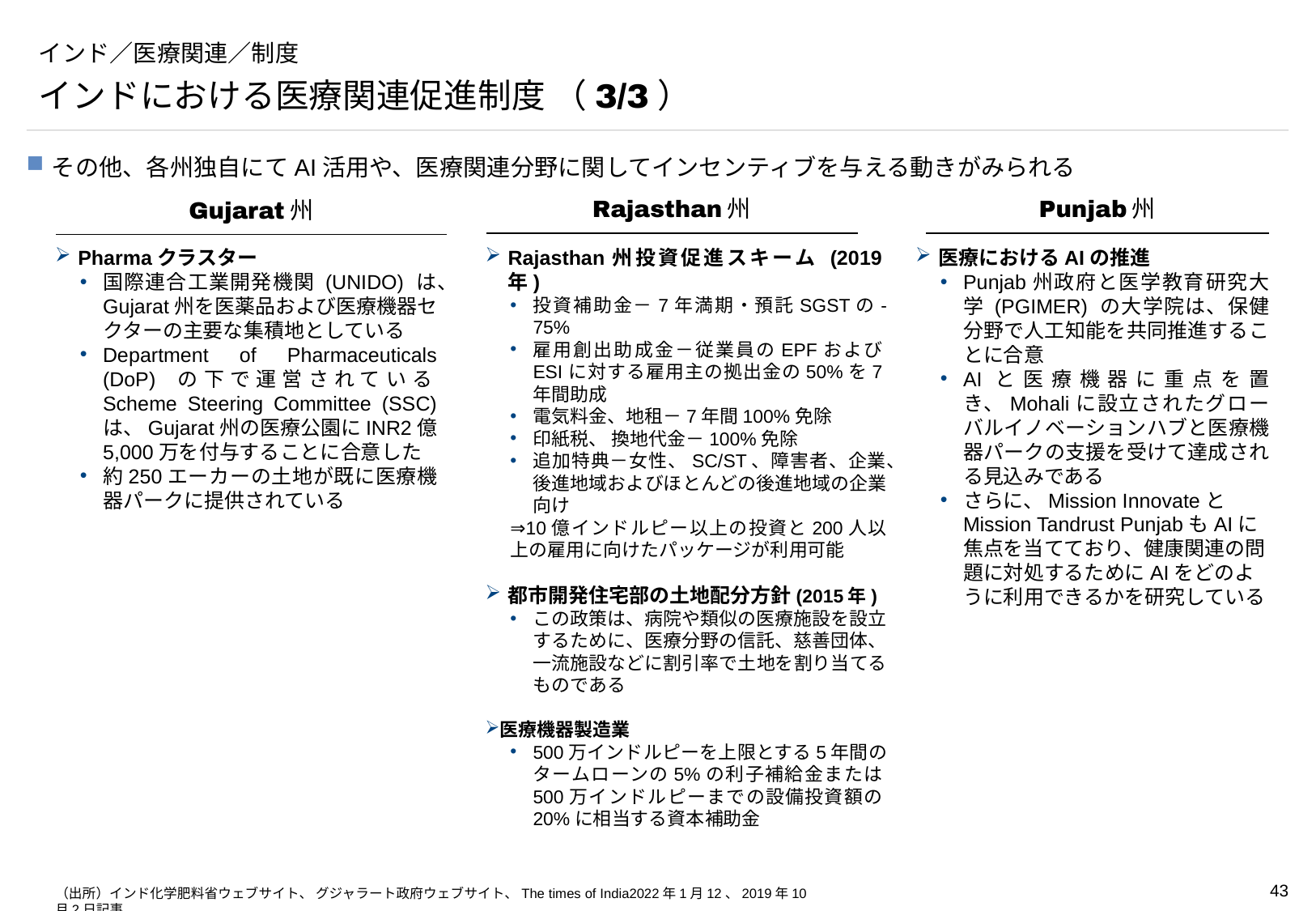

# インド／医療関連／制度
インドにおける医療関連促進制度 （3/3）
その他、各州独自にてAI活用や、医療関連分野に関してインセンティブを与える動きがみられる
| Rajasthan州 |
| --- |
| Punjab州 |
| --- |
| Gujarat州 |
| --- |
Pharmaクラスター
国際連合工業開発機関 (UNIDO) は、Gujarat州を医薬品および医療機器セクターの主要な集積地としている
Department of Pharmaceuticals (DoP) の下で運営されているScheme Steering Committee (SSC) は、Gujarat州の医療公園にINR2億5,000万を付与することに合意した
約250エーカーの土地が既に医療機器パークに提供されている

Rajasthan州投資促進スキーム (2019年)
投資補助金－7年満期・預託SGSTの-75%
雇用創出助成金－従業員のEPFおよびESIに対する雇用主の拠出金の50%を7年間助成
電気料金、地租－7年間100%免除
印紙税、 換地代金－100%免除
追加特典－女性、SC/ST、障害者、企業、後進地域およびほとんどの後進地域の企業向け
⇒10億インドルピー以上の投資と200人以上の雇用に向けたパッケージが利用可能

都市開発住宅部の土地配分方針(2015年)
この政策は、病院や類似の医療施設を設立するために、医療分野の信託、慈善団体、一流施設などに割引率で土地を割り当てるものである

医療機器製造業
500万インドルピーを上限とする5年間のタームローンの5%の利子補給金または500万インドルピーまでの設備投資額の20%に相当する資本補助金

医療におけるAIの推進
Punjab州政府と医学教育研究大学 (PGIMER) の大学院は、保健分野で人工知能を共同推進することに合意
AIと医療機器に重点を置き、Mohaliに設立されたグローバルイノベーションハブと医療機器パークの支援を受けて達成される見込みである
さらに、Mission InnovateとMission Tandrust PunjabもAIに焦点を当てており、健康関連の問題に対処するためにAIをどのように利用できるかを研究している

（出所）インド化学肥料省ウェブサイト、 グジャラート政府ウェブサイト、The times of India2022年1月12、2019年10月2日記事